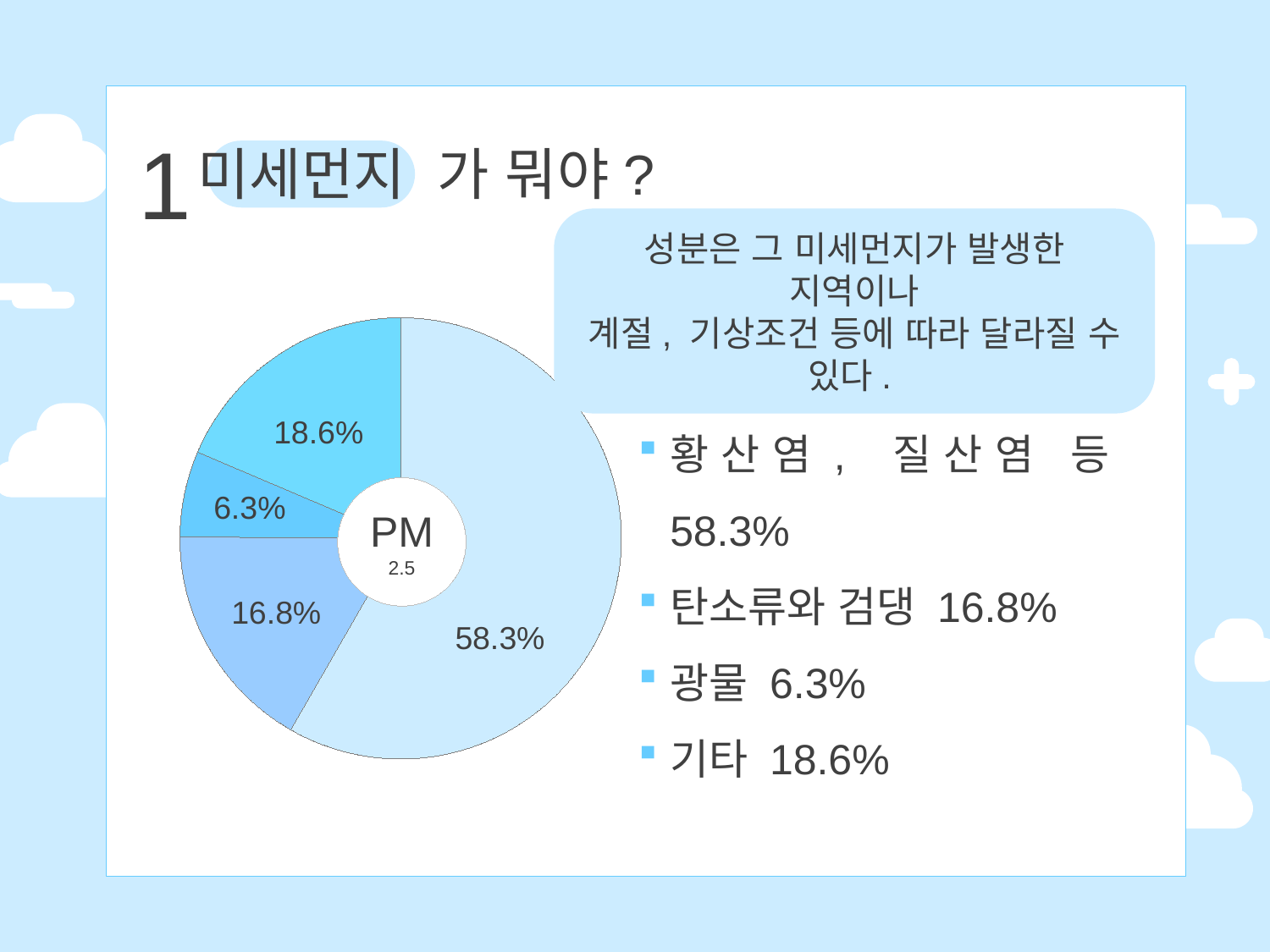

1

미세먼지  가 뭐야?

성분은 그 미세먼지가 발생한 지역이나
계절, 기상조건 등에 따라 달라질 수 있다.

### Chart

| Category | 판매 |
|---|---|
| 1분기 | 583.0 |
|  | 168.0 |
| 3분기 | 63.0 |
| 4분기 | 186.0 |

황산염, 질산염 등 58.3%
탄소류와 검댕 16.8%
광물 6.3%
기타 18.6%

18.6%
PM 2.5
6.3%
16.8%
58.3%